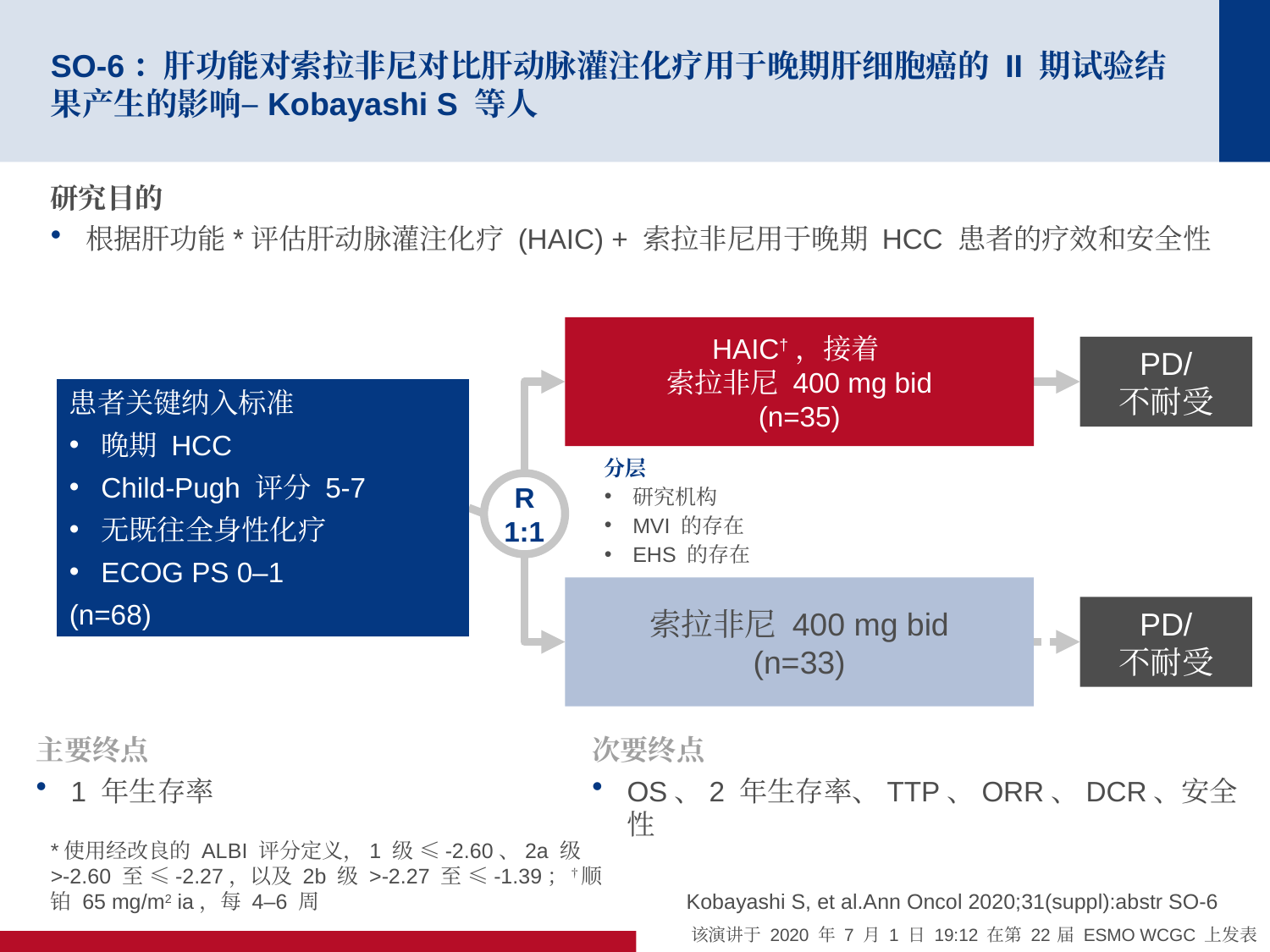

# SO-6：肝功能对索拉非尼对比肝动脉灌注化疗用于晚期肝细胞癌的 II 期试验结果产生的影响–Kobayashi S 等人
研究目的
根据肝功能*评估肝动脉灌注化疗 (HAIC) + 索拉非尼用于晚期 HCC 患者的疗效和安全性
HAIC†，接着
索拉非尼 400 mg bid
(n=35)
PD/
不耐受
患者关键纳入标准
晚期 HCC
Child-Pugh 评分 5-7
无既往全身性化疗
ECOG PS 0–1
(n=68)
分层
研究机构
MVI 的存在
EHS 的存在
R
1:1
索拉非尼 400 mg bid
(n=33)
PD/
不耐受
主要终点
1 年生存率

次要终点
OS、2 年生存率、TTP、ORR、DCR、安全性
*使用经改良的 ALBI 评分定义，1 级 ≤-2.60、2a 级 >-2.60 至 ≤-2.27，以及 2b 级 >-2.27 至 ≤-1.39；†顺铂 65 mg/m2 ia，每 4–6 周
Kobayashi S, et al.Ann Oncol 2020;31(suppl):abstr SO-6
该演讲于 2020 年 7 月 1 日 19:12 在第 22 届 ESMO WCGC 上发表